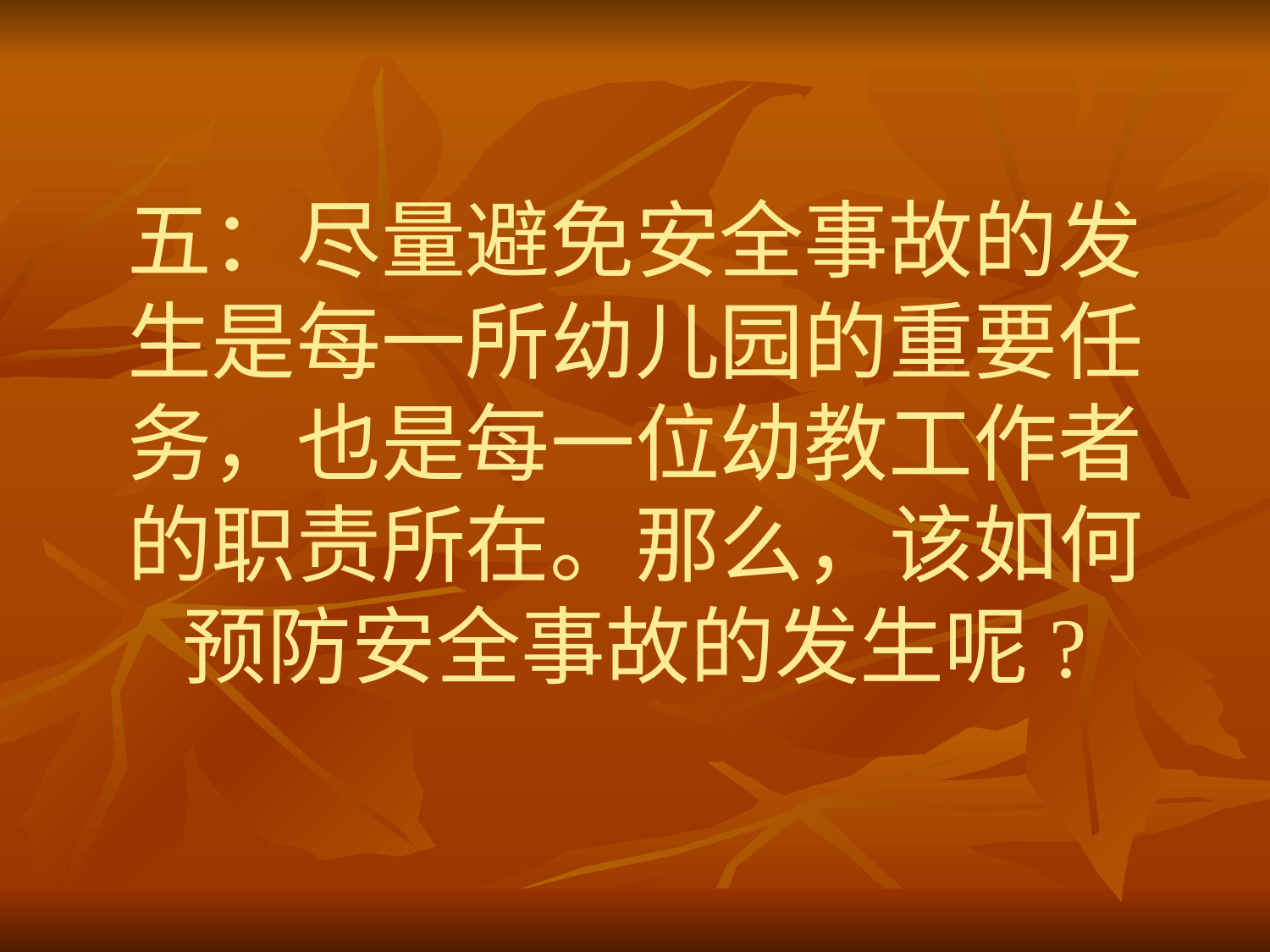

# 五：尽量避免安全事故的发生是每一所幼儿园的重要任务，也是每一位幼教工作者的职责所在。那么，该如何预防安全事故的发生呢?